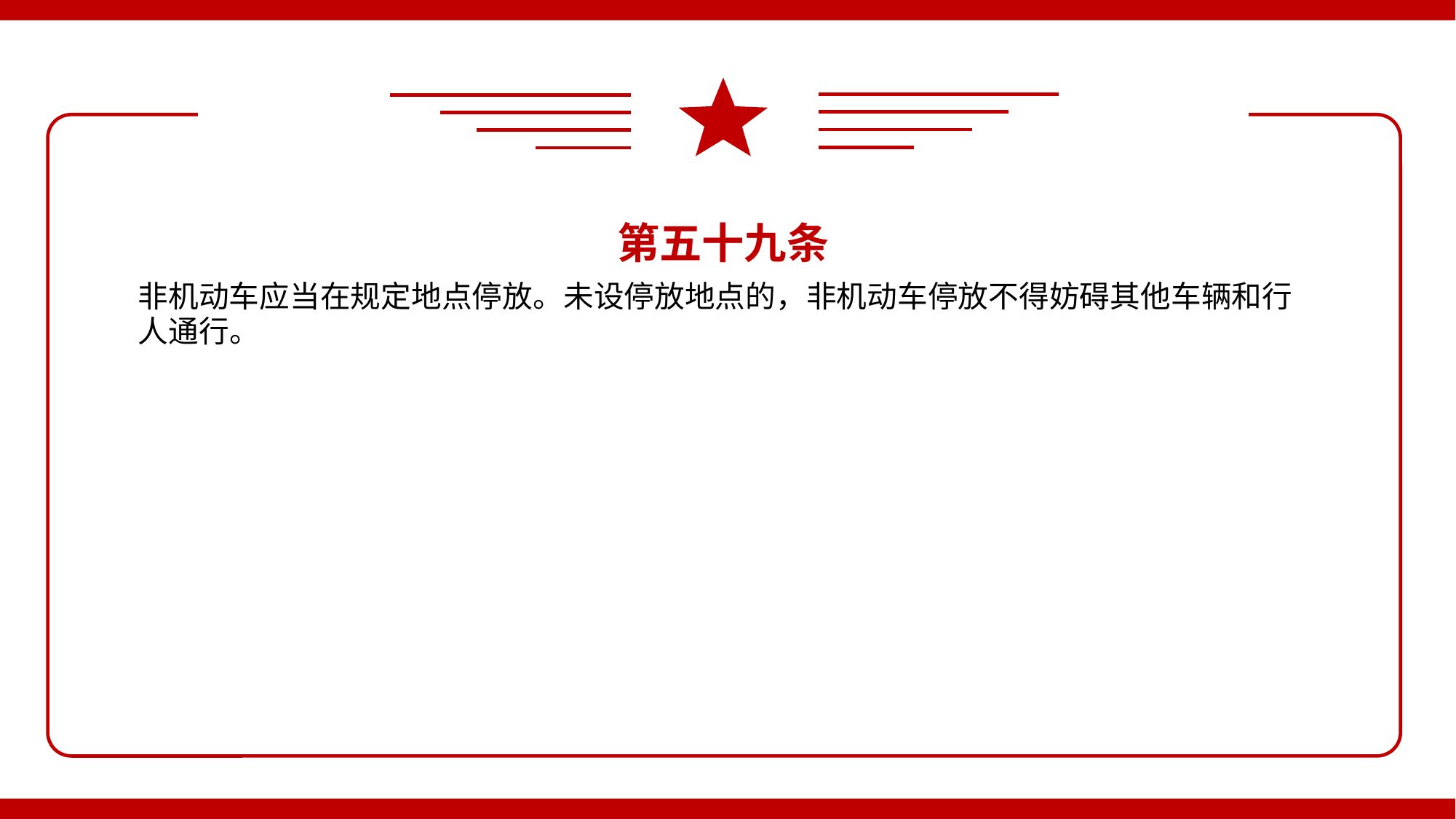

第五十九条
非机动车应当在规定地点停放。未设停放地点的，非机动车停放不得妨碍其他车辆和行人通行。